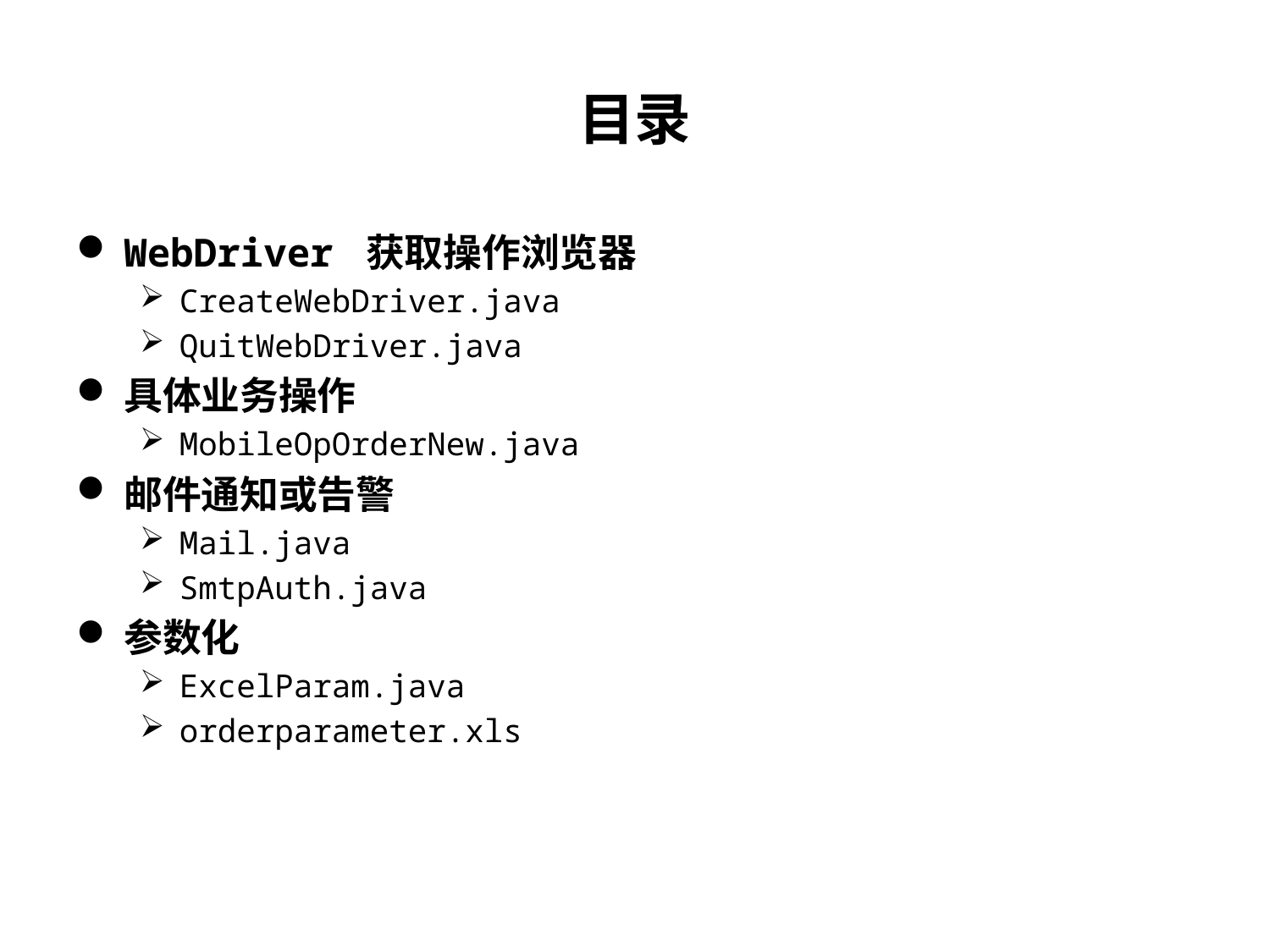

# 目录
WebDriver 获取操作浏览器
CreateWebDriver.java
QuitWebDriver.java
具体业务操作
MobileOpOrderNew.java
邮件通知或告警
Mail.java
SmtpAuth.java
参数化
ExcelParam.java
orderparameter.xls